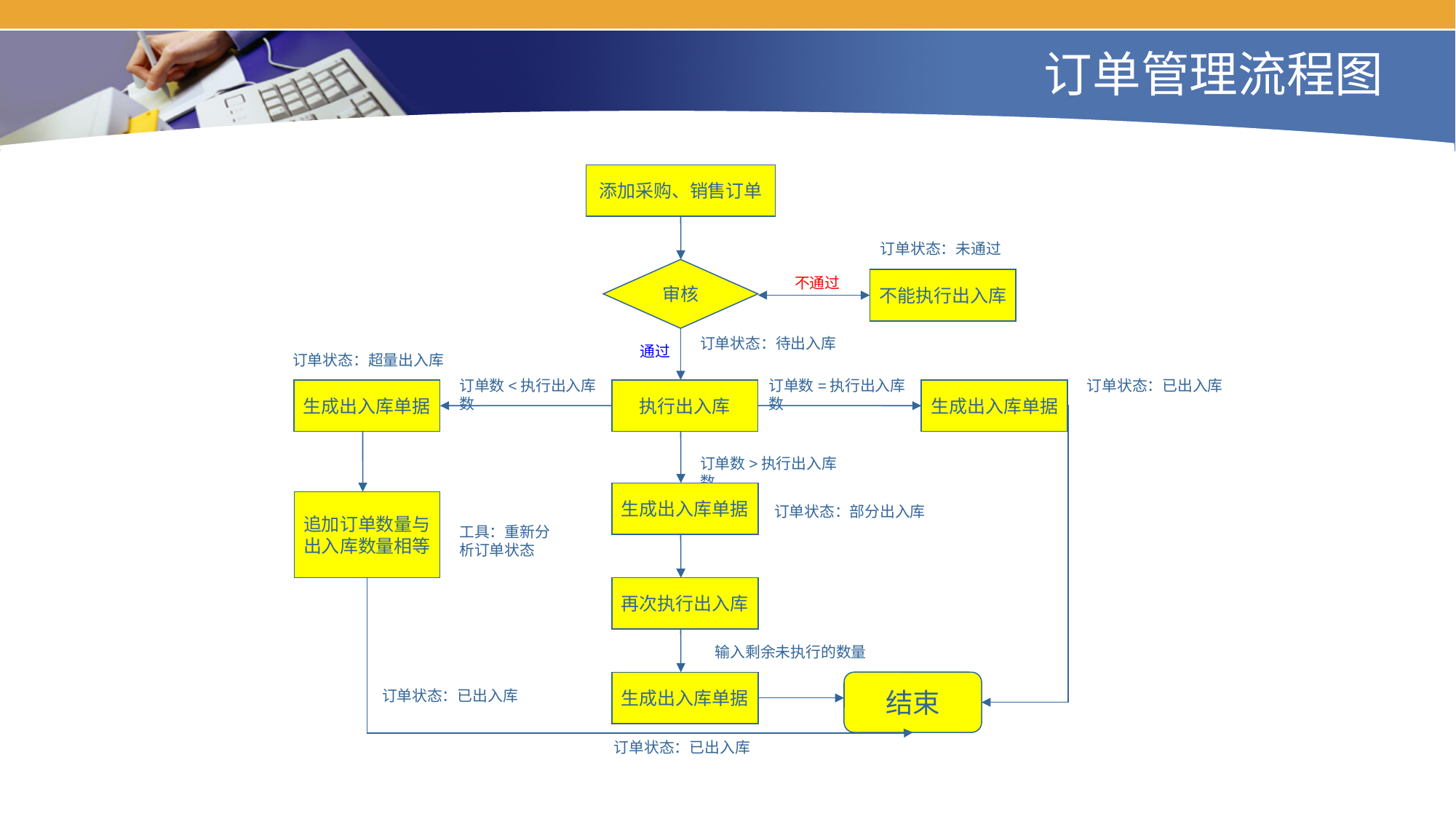

# 订单管理流程图
添加采购、销售订单
订单状态：未通过
审核
不通过
不能执行出入库
订单状态：待出入库
通过
订单状态：超量出入库
订单数<执行出入库数
订单数=执行出入库数
订单状态：已出入库
生成出入库单据
执行出入库
生成出入库单据

订单数>执行出入库数
生成出入库单据
追加订单数量与
出入库数量相等
订单状态：部分出入库
工具：重新分析订单状态

再次执行出入库

输入剩余未执行的数量
生成出入库单据
结束
订单状态：已出入库
订单状态：已出入库